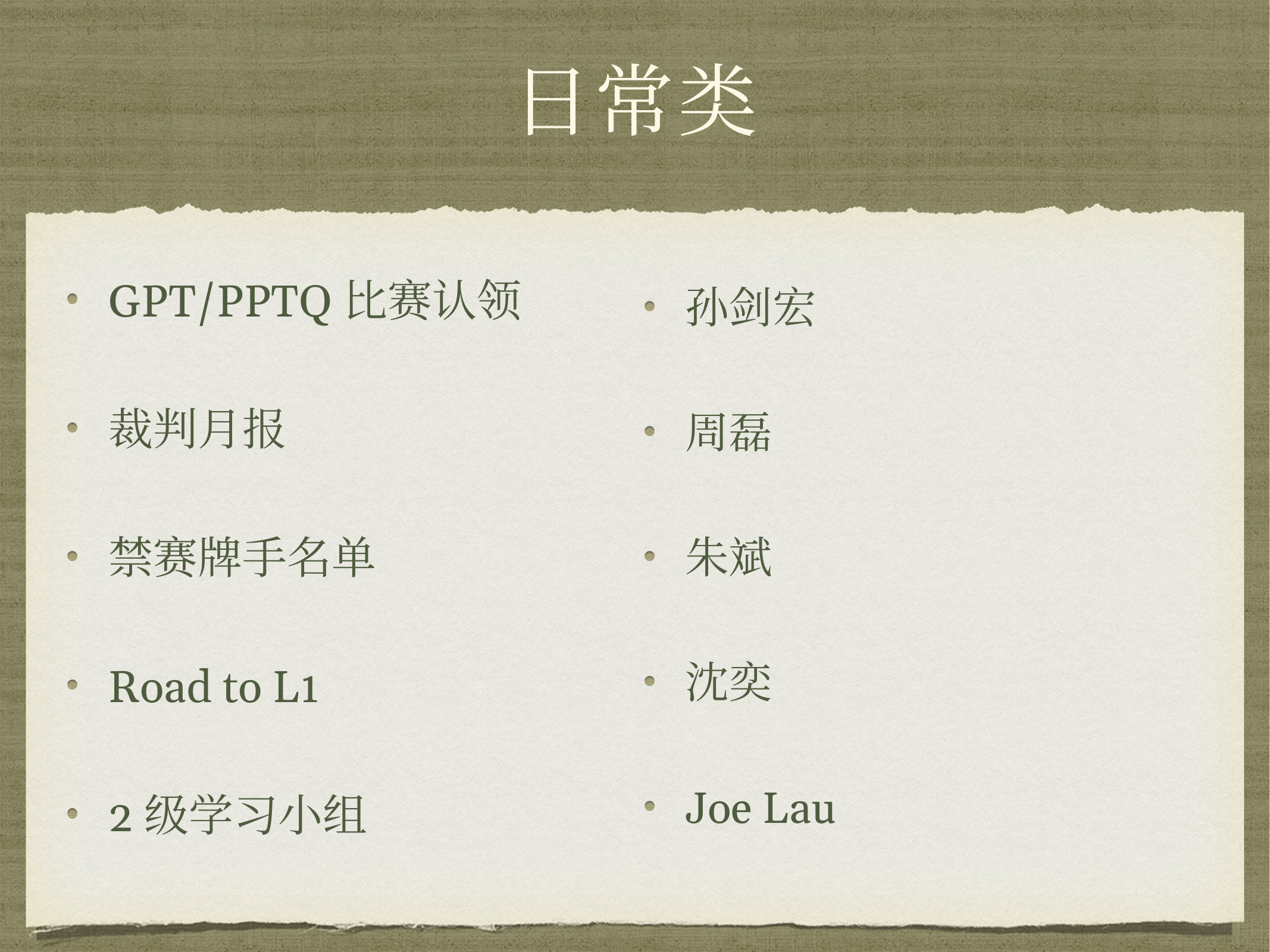

# 日常类
GPT/PPTQ比赛认领
裁判月报
禁赛牌手名单
Road to L1
2级学习小组
孙剑宏
周磊
朱斌
沈奕
Joe Lau